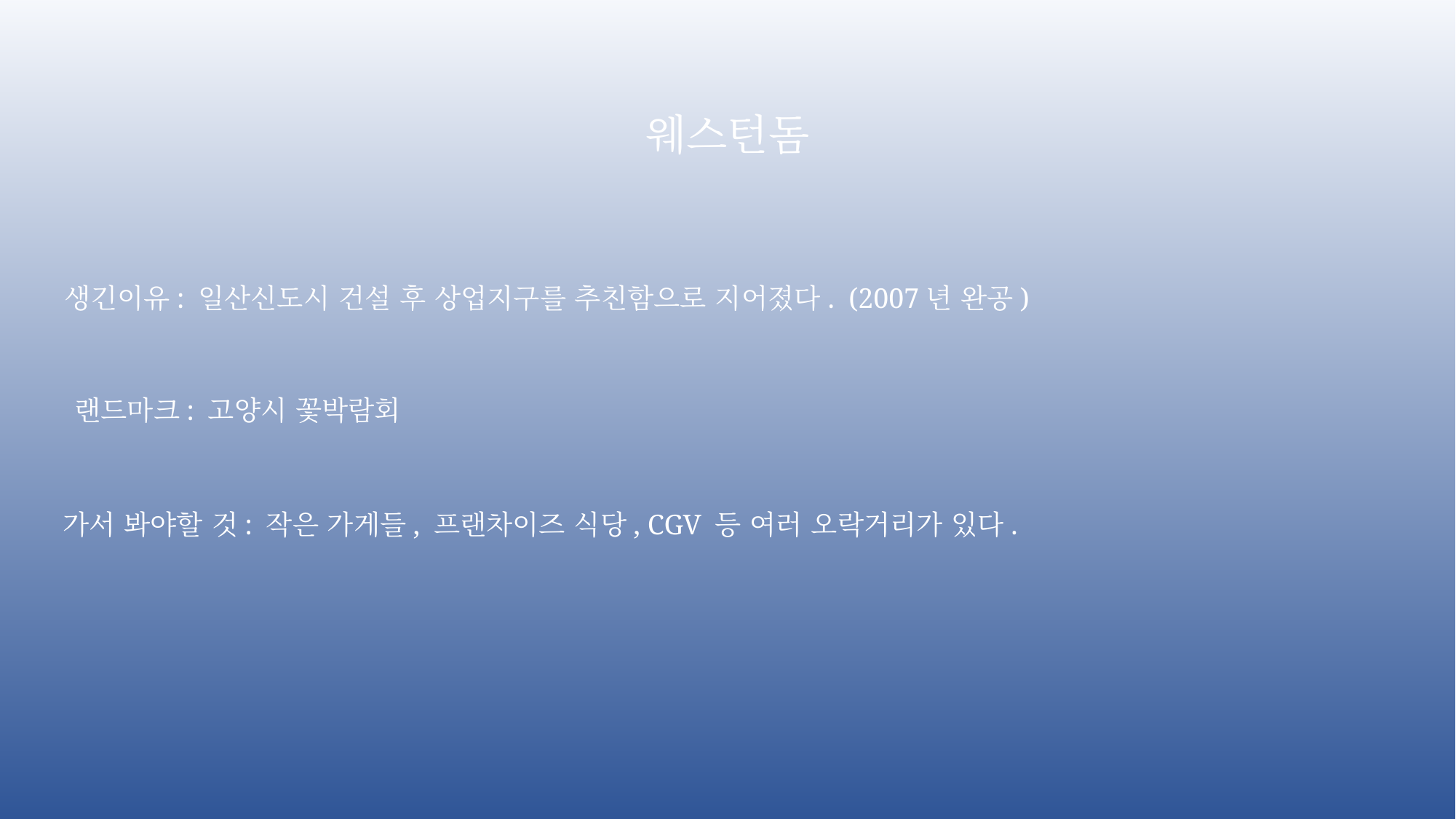

웨스턴돔
생긴이유: 일산신도시 건설 후 상업지구를 추친함으로 지어졌다.  (2007년 완공)
랜드마크: 고양시 꽃박람회
가서 봐야할 것: 작은 가게들, 프랜차이즈 식당, CGV 등 여러 오락거리가 있다.